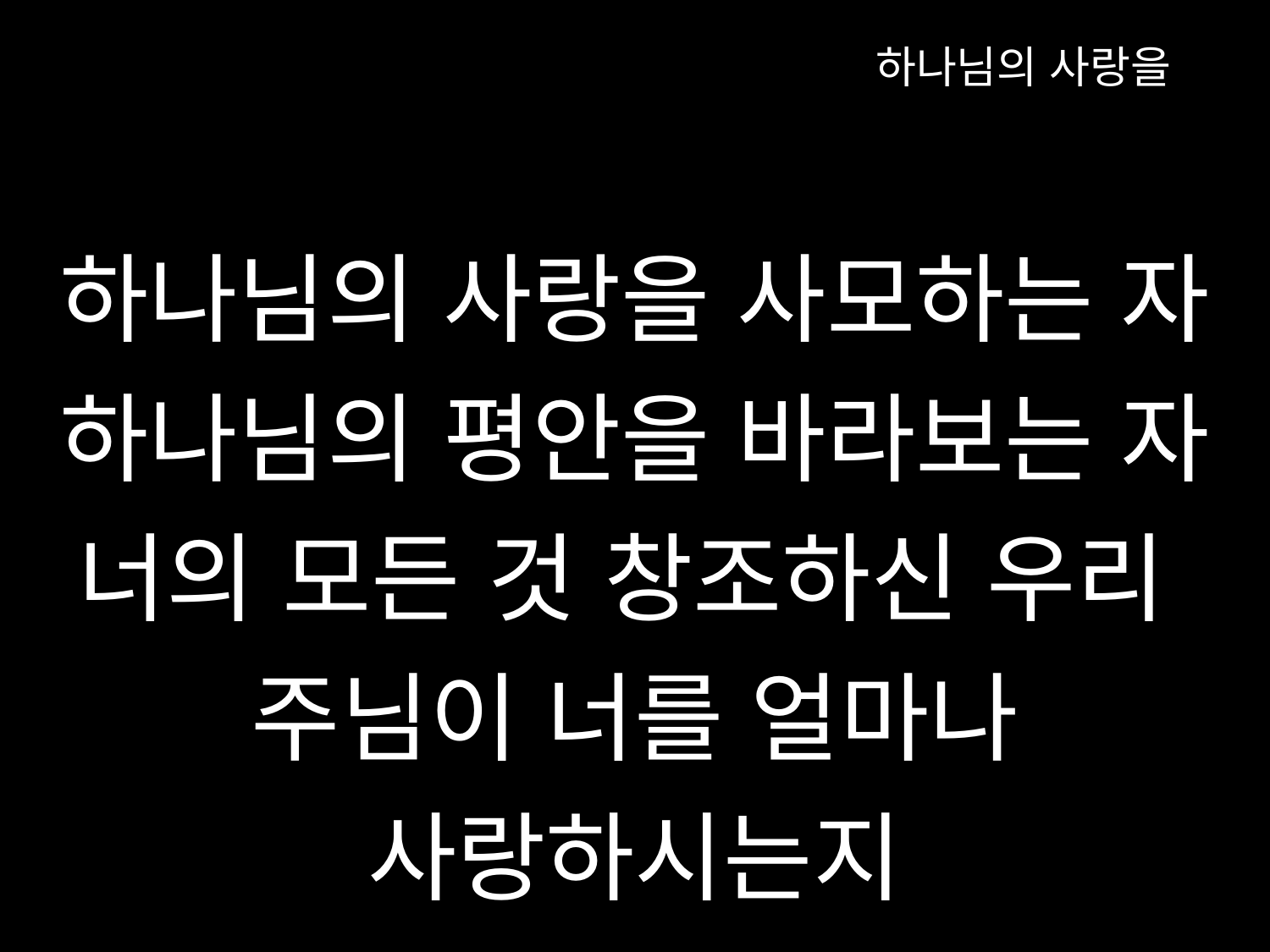

하나님의 사랑을
하나님의 사랑을 사모하는 자
하나님의 평안을 바라보는 자
너의 모든 것 창조하신 우리
주님이 너를 얼마나 사랑하시는지